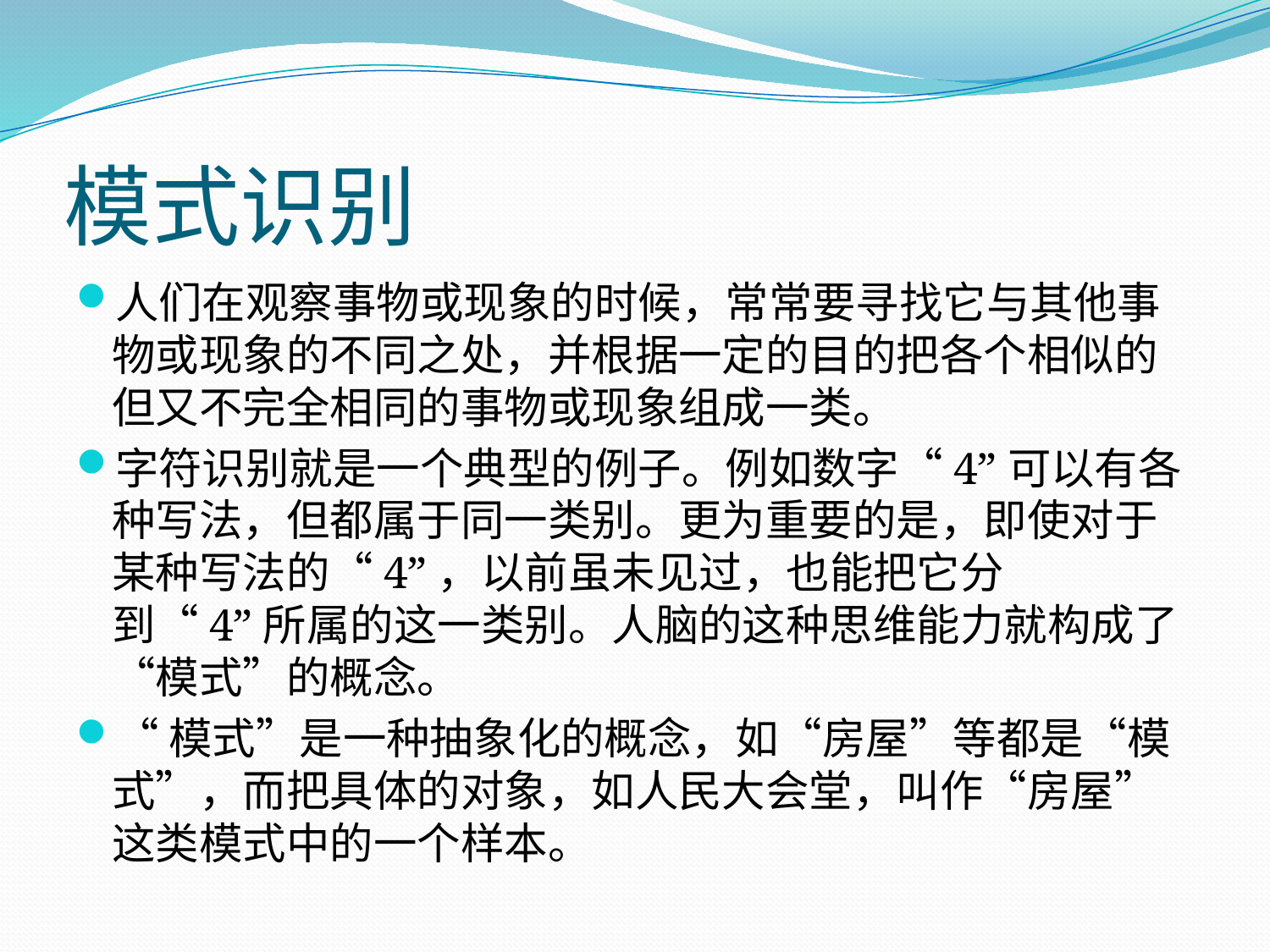

# 模式识别
人们在观察事物或现象的时候，常常要寻找它与其他事物或现象的不同之处，并根据一定的目的把各个相似的但又不完全相同的事物或现象组成一类。
字符识别就是一个典型的例子。例如数字“4”可以有各种写法，但都属于同一类别。更为重要的是，即使对于某种写法的“4”，以前虽未见过，也能把它分到“4”所属的这一类别。人脑的这种思维能力就构成了“模式”的概念。
“模式”是一种抽象化的概念，如“房屋”等都是“模式”，而把具体的对象，如人民大会堂，叫作“房屋”这类模式中的一个样本。